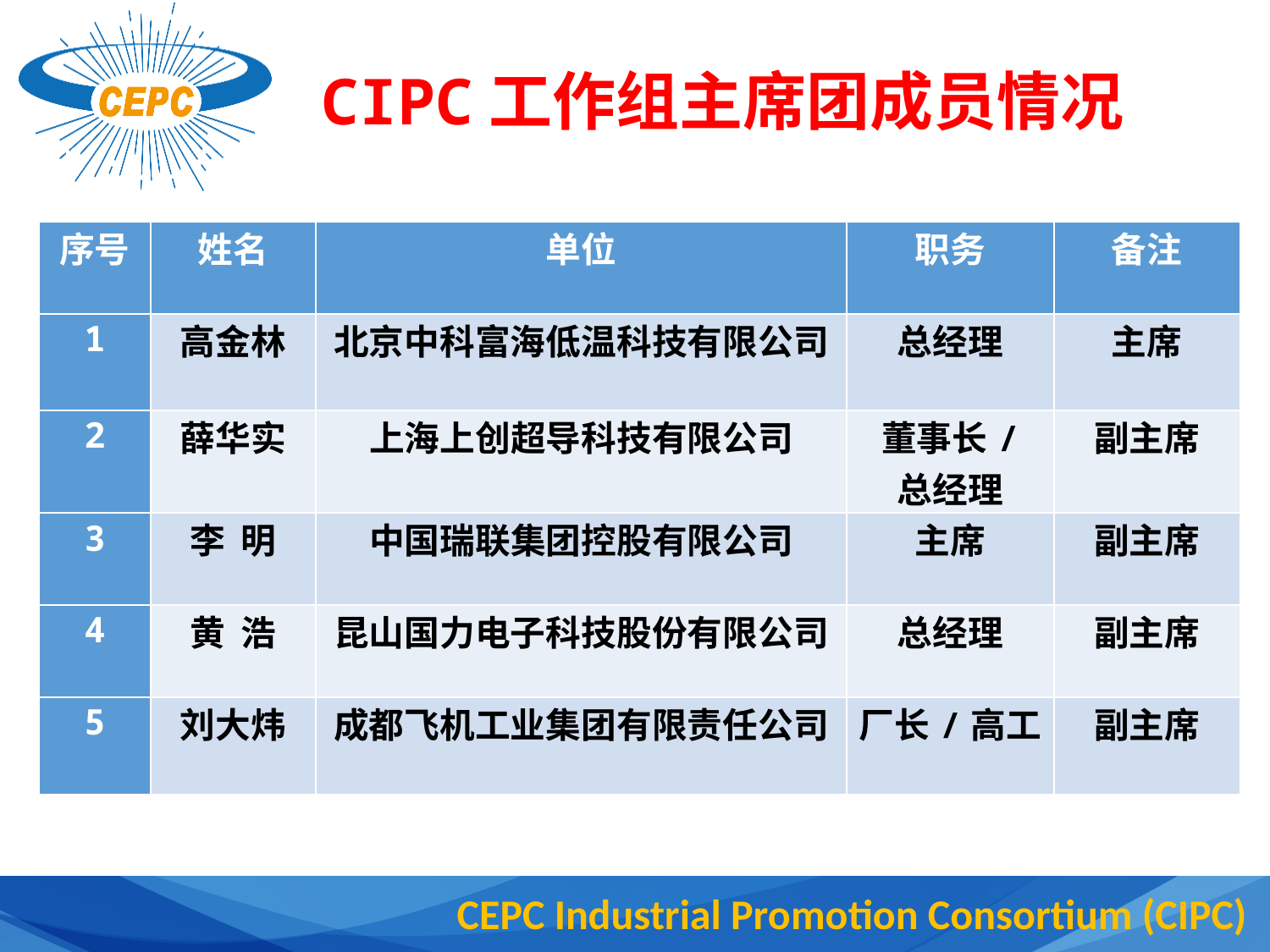

# CIPC工作组主席团成员情况
| 序号 | 姓名 | 单位 | 职务 | 备注 |
| --- | --- | --- | --- | --- |
| 1 | 高金林 | 北京中科富海低温科技有限公司 | 总经理 | 主席 |
| 2 | 薛华实 | 上海上创超导科技有限公司 | 董事长/ 总经理 | 副主席 |
| 3 | 李 明 | 中国瑞联集团控股有限公司 | 主席 | 副主席 |
| 4 | 黄 浩 | 昆山国力电子科技股份有限公司 | 总经理 | 副主席 |
| 5 | 刘大炜 | 成都飞机工业集团有限责任公司 | 厂长/高工 | 副主席 |